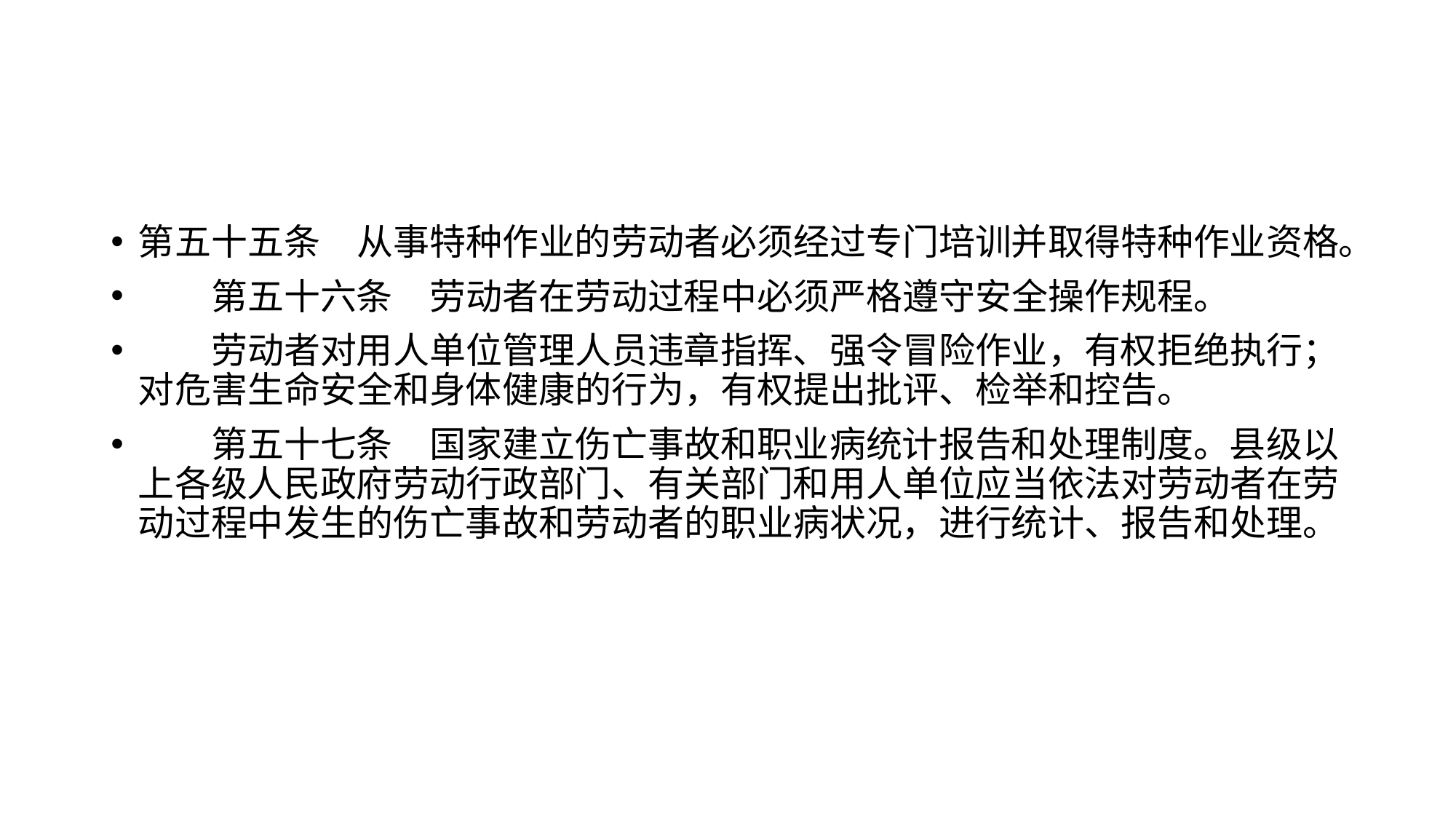

#
第五十五条　从事特种作业的劳动者必须经过专门培训并取得特种作业资格。
　　第五十六条　劳动者在劳动过程中必须严格遵守安全操作规程。
　　劳动者对用人单位管理人员违章指挥、强令冒险作业，有权拒绝执行；对危害生命安全和身体健康的行为，有权提出批评、检举和控告。
　　第五十七条　国家建立伤亡事故和职业病统计报告和处理制度。县级以上各级人民政府劳动行政部门、有关部门和用人单位应当依法对劳动者在劳动过程中发生的伤亡事故和劳动者的职业病状况，进行统计、报告和处理。